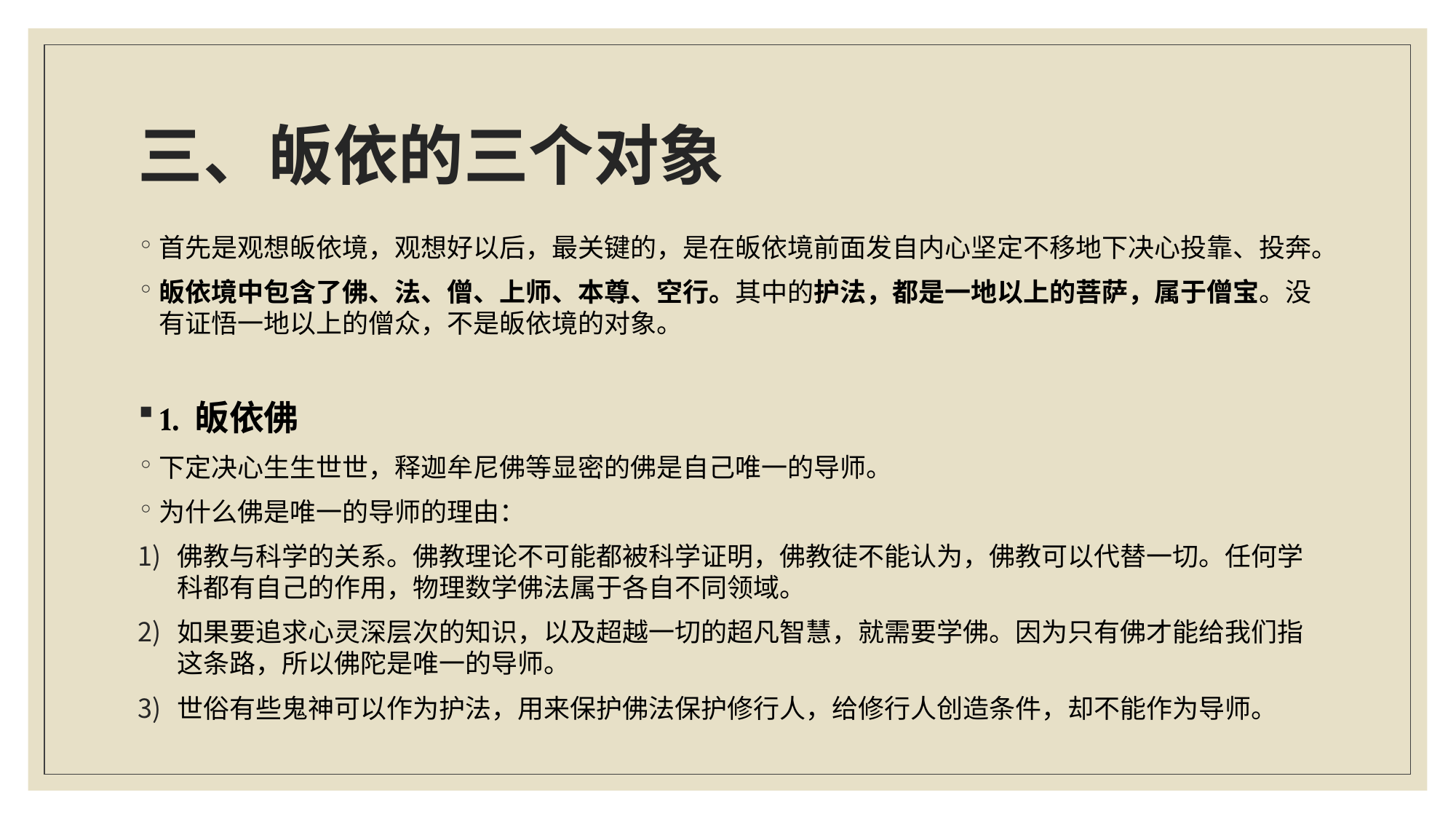

# 三、皈依的三个对象
首先是观想皈依境，观想好以后，最关键的，是在皈依境前面发自内心坚定不移地下决心投靠、投奔。
皈依境中包含了佛、法、僧、上师、本尊、空行。其中的护法，都是一地以上的菩萨，属于僧宝。没有证悟一地以上的僧众，不是皈依境的对象。

1. 皈依佛
下定决心生生世世，释迦牟尼佛等显密的佛是自己唯一的导师。
为什么佛是唯一的导师的理由：
佛教与科学的关系。佛教理论不可能都被科学证明，佛教徒不能认为，佛教可以代替一切。任何学科都有自己的作用，物理数学佛法属于各自不同领域。
如果要追求心灵深层次的知识，以及超越一切的超凡智慧，就需要学佛。因为只有佛才能给我们指这条路，所以佛陀是唯一的导师。
世俗有些鬼神可以作为护法，用来保护佛法保护修行人，给修行人创造条件，却不能作为导师。